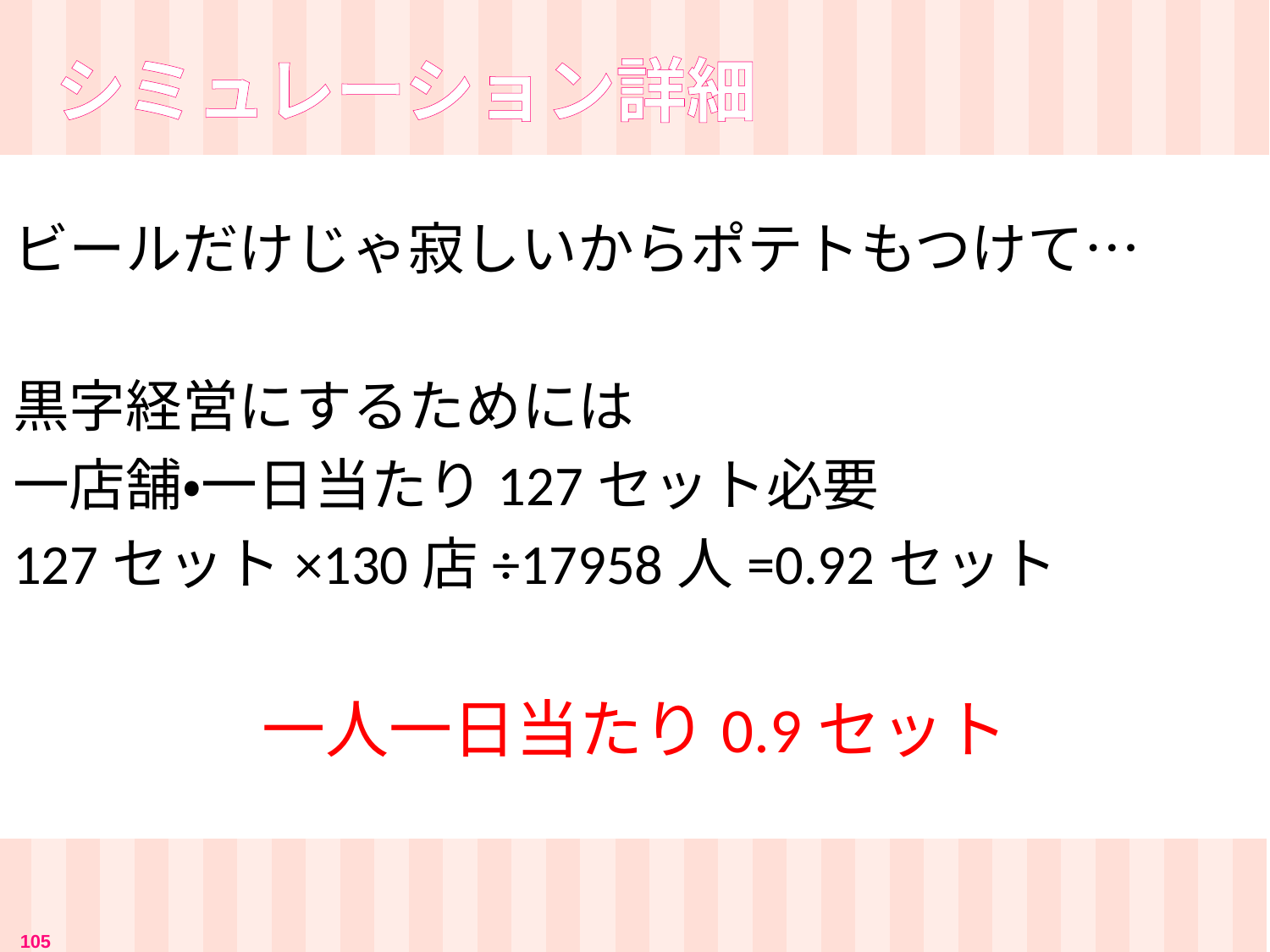

シミュレーション詳細
ビールだけじゃ寂しいからポテトもつけて…

黒字経営にするためには
一店舗・一日当たり127セット必要
127セット×130店÷17958人=0.92セット

一人一日当たり0.9セット